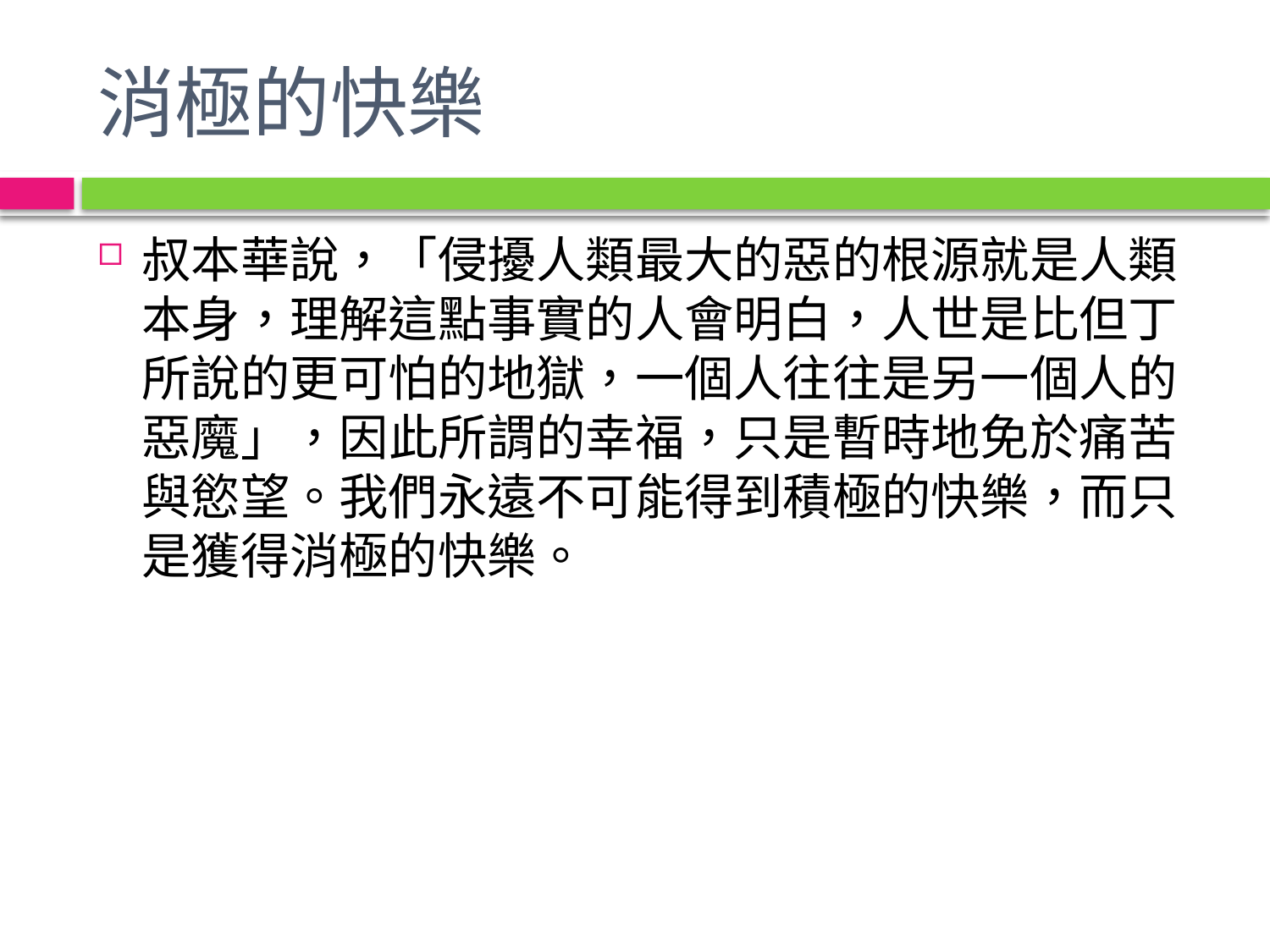

# 消極的快樂
叔本華說，「侵擾人類最大的惡的根源就是人類本身，理解這點事實的人會明白，人世是比但丁所說的更可怕的地獄，一個人往往是另一個人的惡魔」，因此所謂的幸福，只是暫時地免於痛苦與慾望。我們永遠不可能得到積極的快樂，而只是獲得消極的快樂。